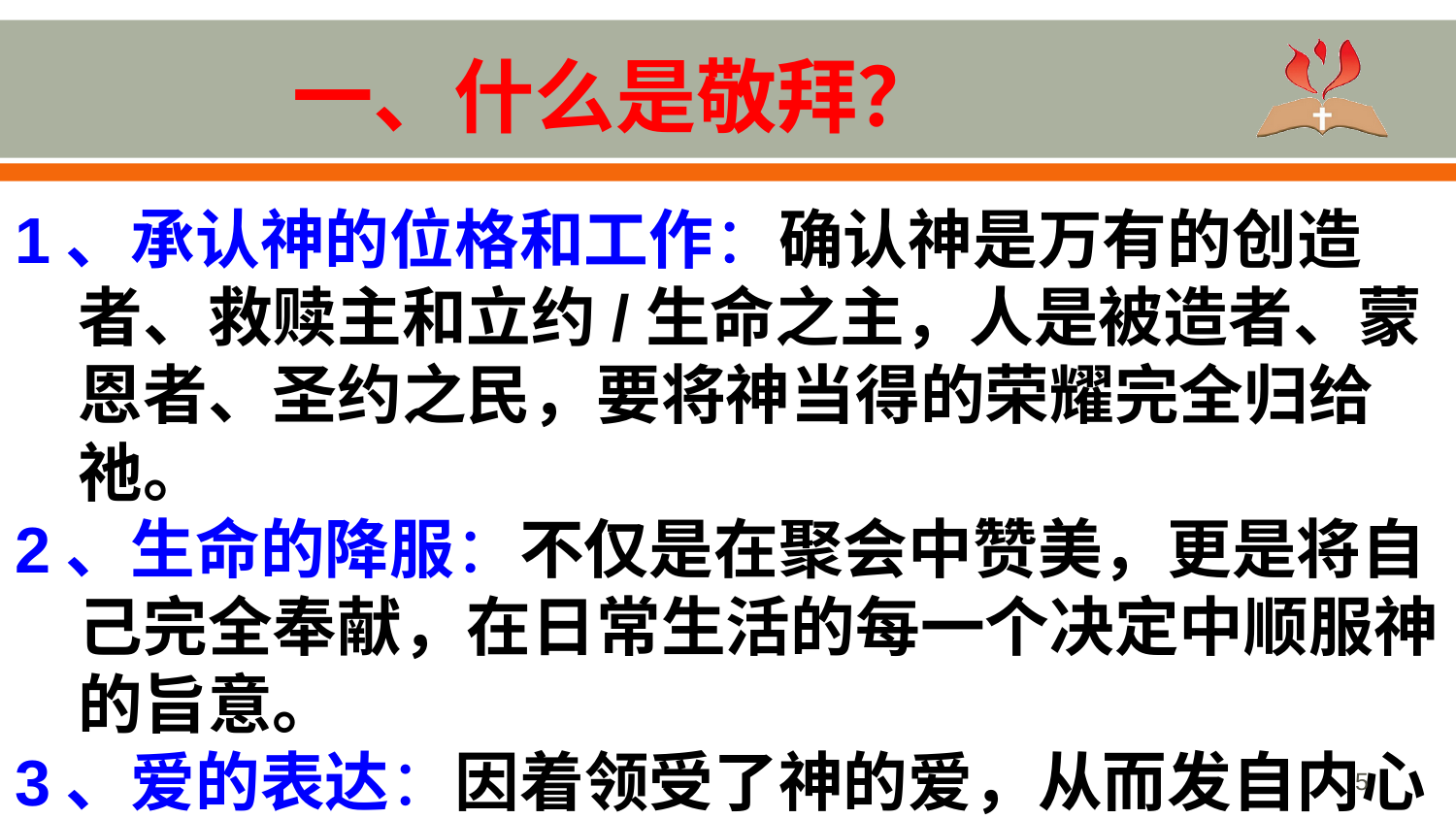

# 一、什么是敬拜？
1、承认神的位格和工作：确认神是万有的创造者、救赎主和立约/生命之主，人是被造者、蒙恩者、圣约之民，要将神当得的荣耀完全归给祂。
2、生命的降服：不仅是在聚会中赞美，更是将自己完全奉献，在日常生活的每一个决定中顺服神的旨意。
3、爱的表达：因着领受了神的爱，从而发自内心地爱慕、感恩并敬畏神。

5